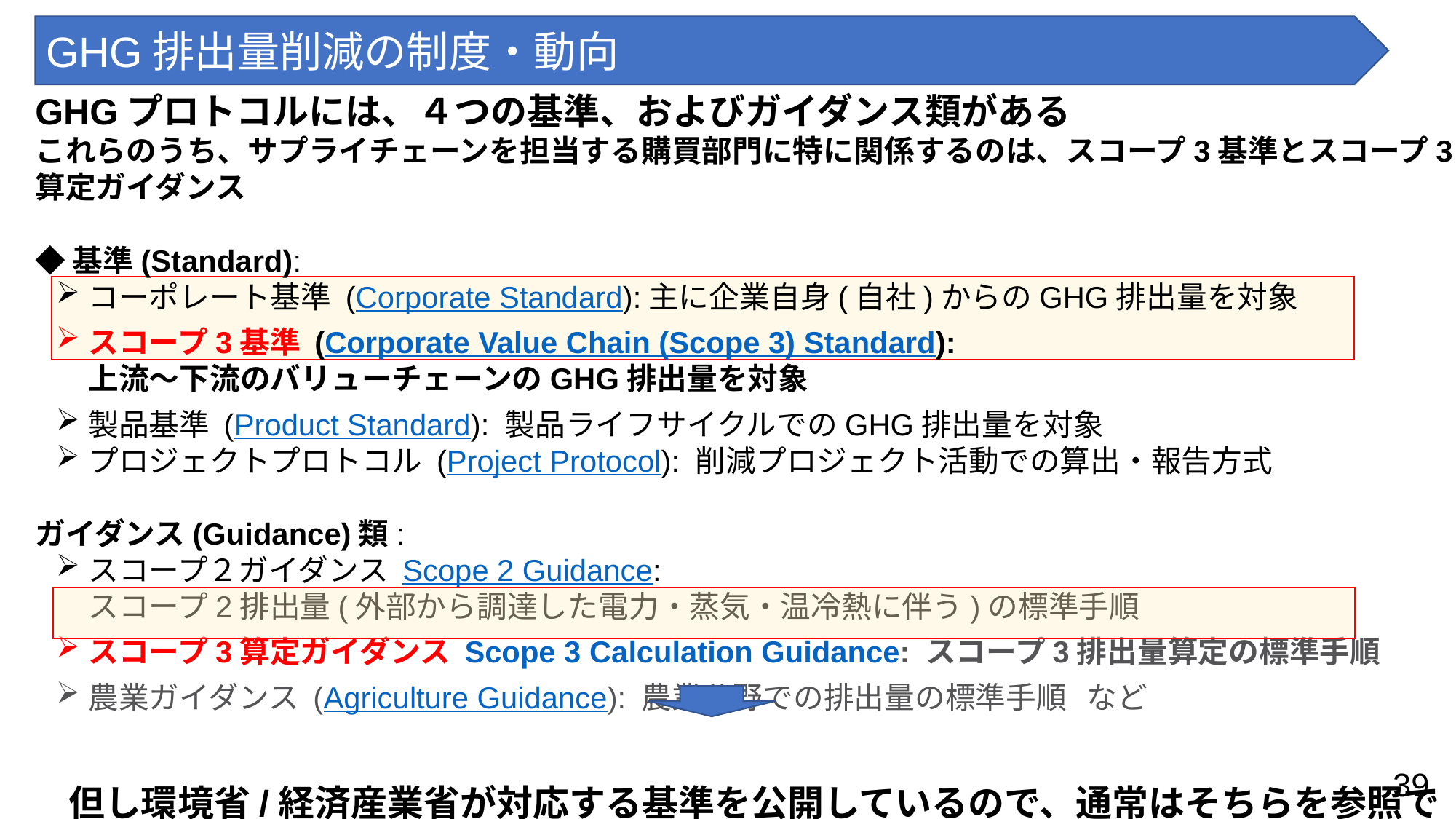

GHG排出量削減の制度・動向
GHGプロトコルには、４つの基準、およびガイダンス類がある
これらのうち、サプライチェーンを担当する購買部門に特に関係するのは、スコープ3基準とスコープ3算定ガイダンス
◆基準(Standard):
コーポレート基準 (Corporate Standard):主に企業自身(自社)からのGHG排出量を対象
スコープ3基準 (Corporate Value Chain (Scope 3) Standard):
上流～下流のバリューチェーンのGHG排出量を対象
製品基準 (Product Standard): 製品ライフサイクルでのGHG排出量を対象
プロジェクトプロトコル (Project Protocol): 削減プロジェクト活動での算出・報告方式

ガイダンス(Guidance)類:
スコープ２ガイダンス Scope 2 Guidance:
スコープ2排出量(外部から調達した電力・蒸気・温冷熱に伴う)の標準手順
スコープ3算定ガイダンス Scope 3 Calculation Guidance: スコープ3排出量算定の標準手順
農業ガイダンス (Agriculture Guidance): 農業分野での排出量の標準手順   など

   但し環境省/経済産業省が対応する基準を公開しているので、通常はそちらを参照でOK